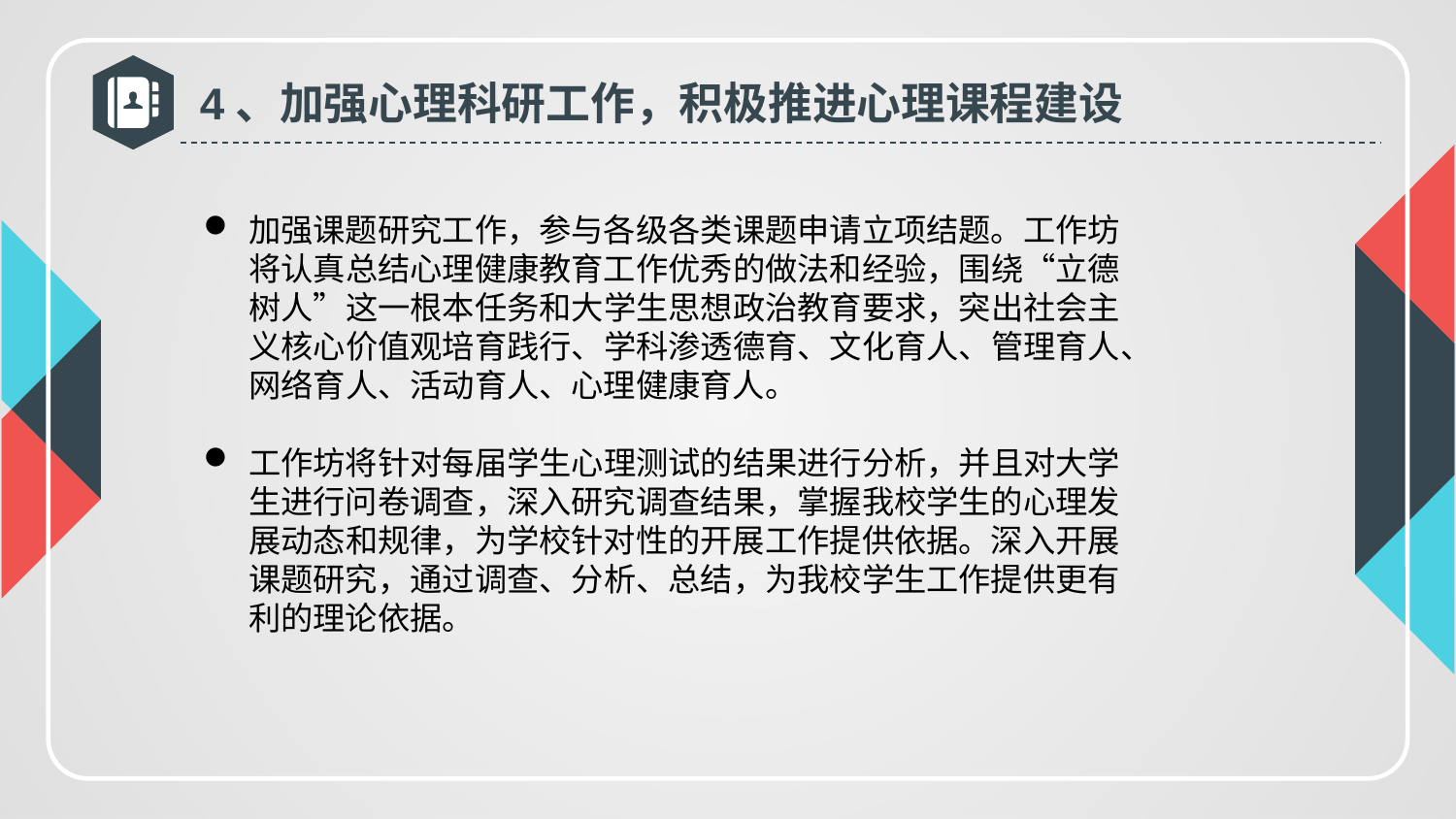

4、加强心理科研工作，积极推进心理课程建设
加强课题研究工作，参与各级各类课题申请立项结题。工作坊将认真总结心理健康教育工作优秀的做法和经验，围绕“立德树人”这一根本任务和大学生思想政治教育要求，突出社会主义核心价值观培育践行、学科渗透德育、文化育人、管理育人、网络育人、活动育人、心理健康育人。

工作坊将针对每届学生心理测试的结果进行分析，并且对大学生进行问卷调查，深入研究调查结果，掌握我校学生的心理发展动态和规律，为学校针对性的开展工作提供依据。深入开展课题研究，通过调查、分析、总结，为我校学生工作提供更有利的理论依据。